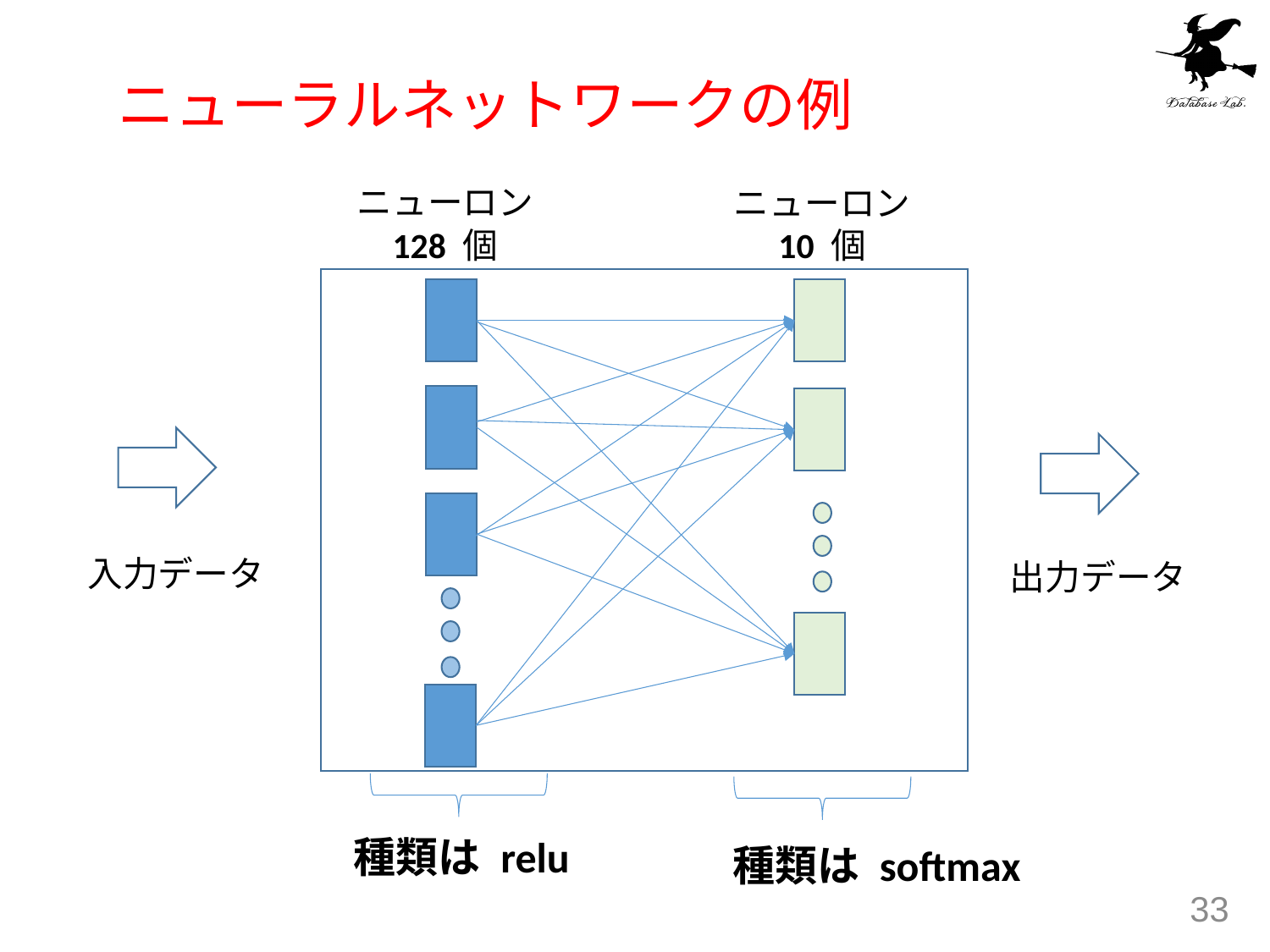

# ニューラルネットワークの例
ニューロン
128 個
ニューロン
10 個

入力データ
出力データ

種類は relu
種類は softmax
33